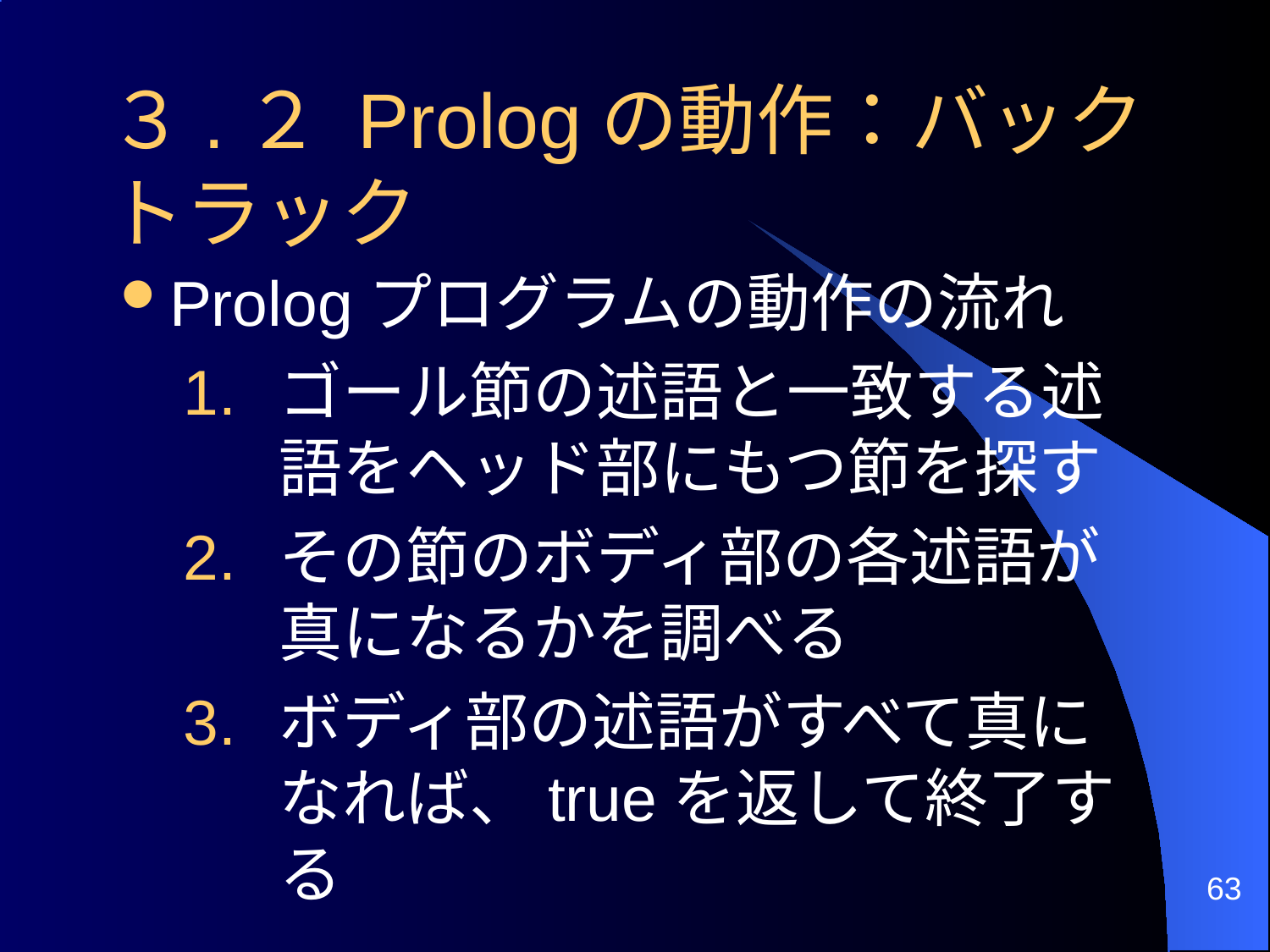

３.２ Prologの動作：バックトラック
Prologプログラムの動作の流れ
ゴール節の述語と一致する述語をヘッド部にもつ節を探す
その節のボディ部の各述語が真になるかを調べる
ボディ部の述語がすべて真になれば、trueを返して終了する
63